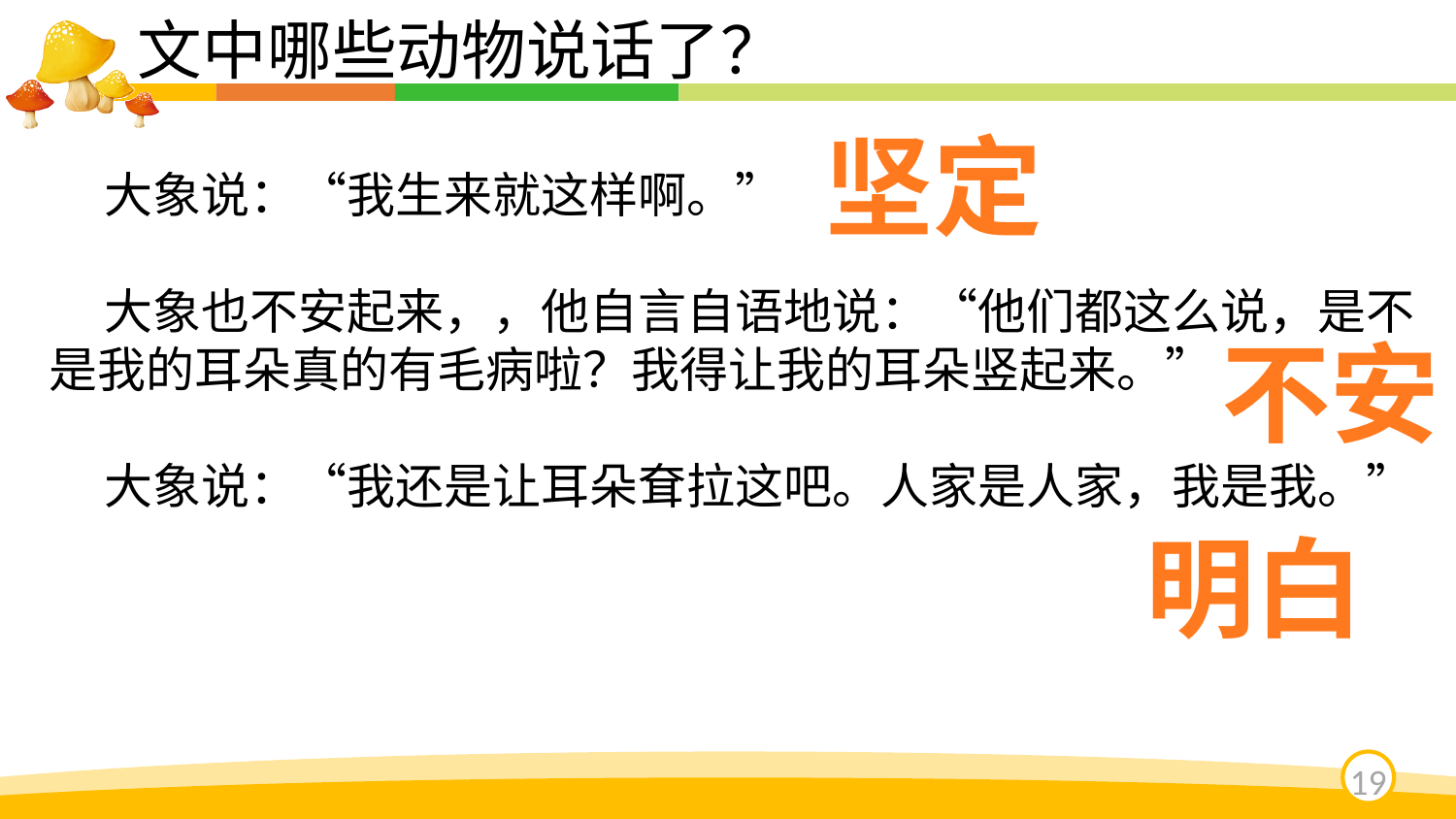

文中哪些动物说话了？
坚定
     大象说：“我生来就这样啊。”

    大象也不安起来，，他自言自语地说：“他们都这么说，是不是我的耳朵真的有毛病啦？我得让我的耳朵竖起来。”

    大象说：“我还是让耳朵耷拉这吧。人家是人家，我是我。”

不安
明白